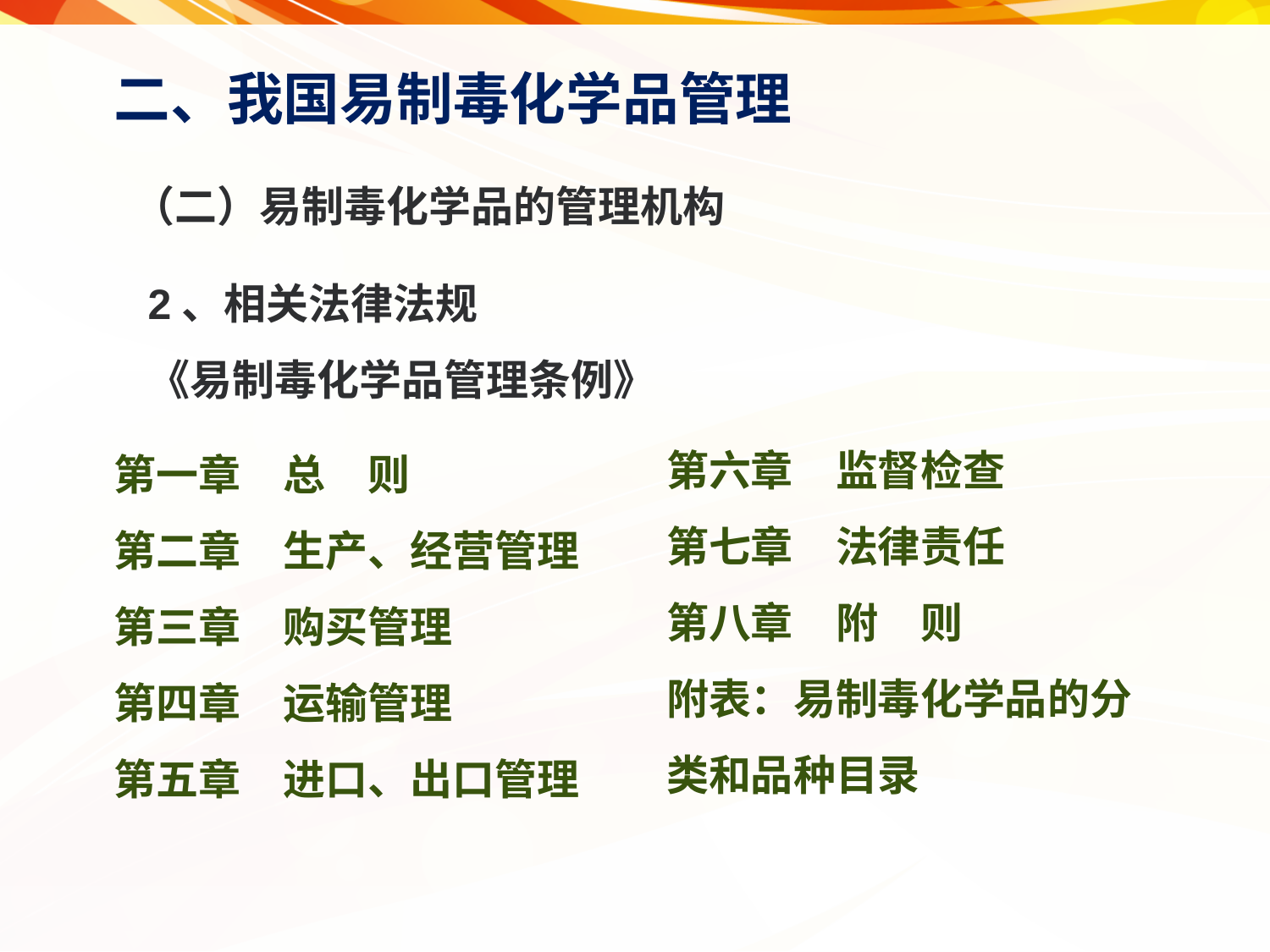

二、我国易制毒化学品管理
（二）易制毒化学品的管理机构
2、相关法律法规
《易制毒化学品管理条例》
第六章　监督检查
第七章　法律责任
第八章　附　则
附表：易制毒化学品的分类和品种目录

第一章　总　则
第二章　生产、经营管理
第三章　购买管理
第四章　运输管理
第五章　进口、出口管理